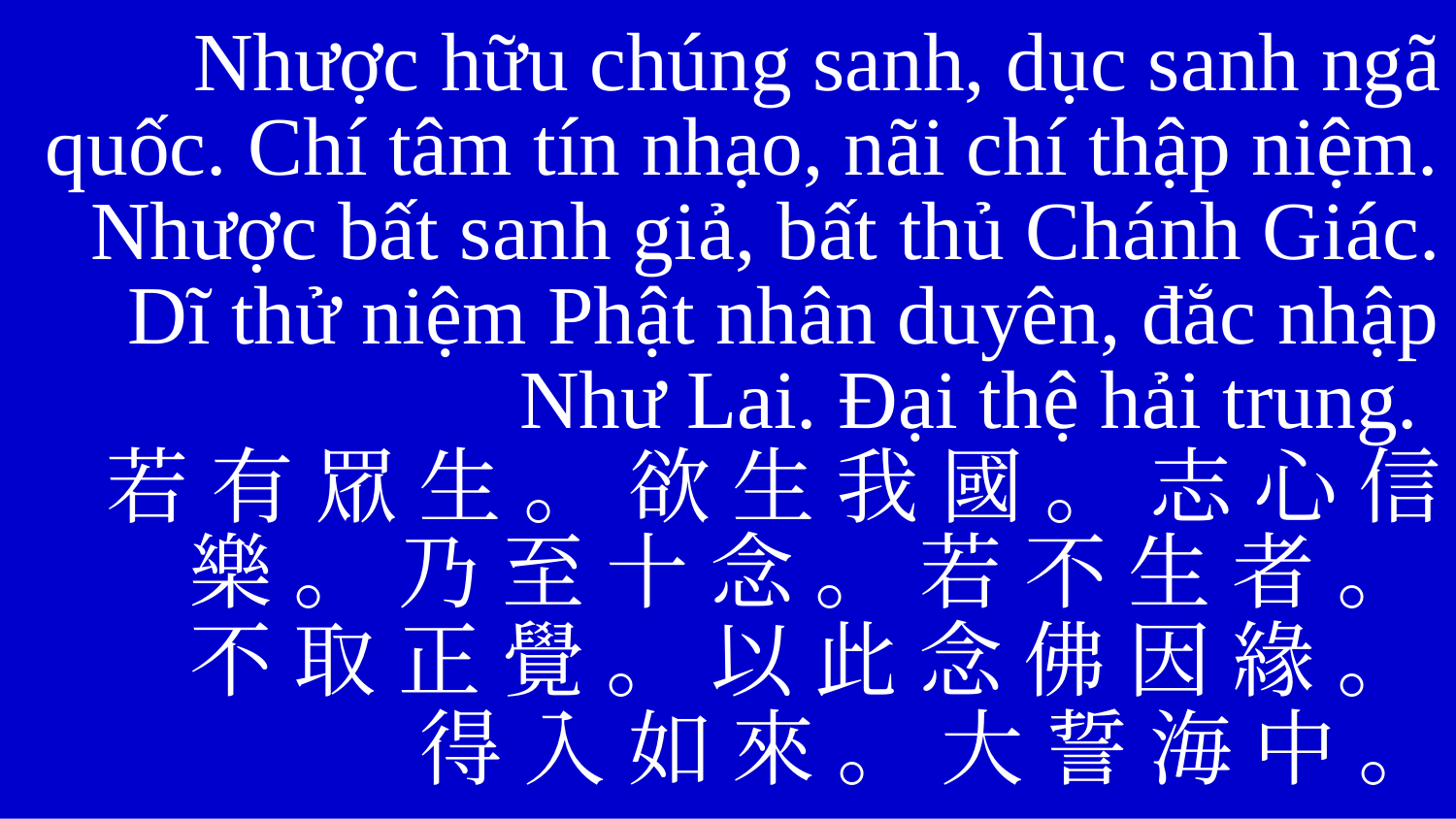

Nhược hữu chúng sanh, dục sanh ngã quốc. Chí tâm tín nhạo, nãi chí thập niệm. Nhược bất sanh giả, bất thủ Chánh Giác. Dĩ thử niệm Phật nhân duyên, đắc nhập Như Lai. Đại thệ hải trung.
若 有 眾 生 。 欲 生 我 國 。 志 心 信 樂 。 乃 至 十 念 。 若 不 生 者 。
不 取 正 覺 。 以 此 念 佛 因 緣 。
得 入 如 來 。 大 誓 海 中 。